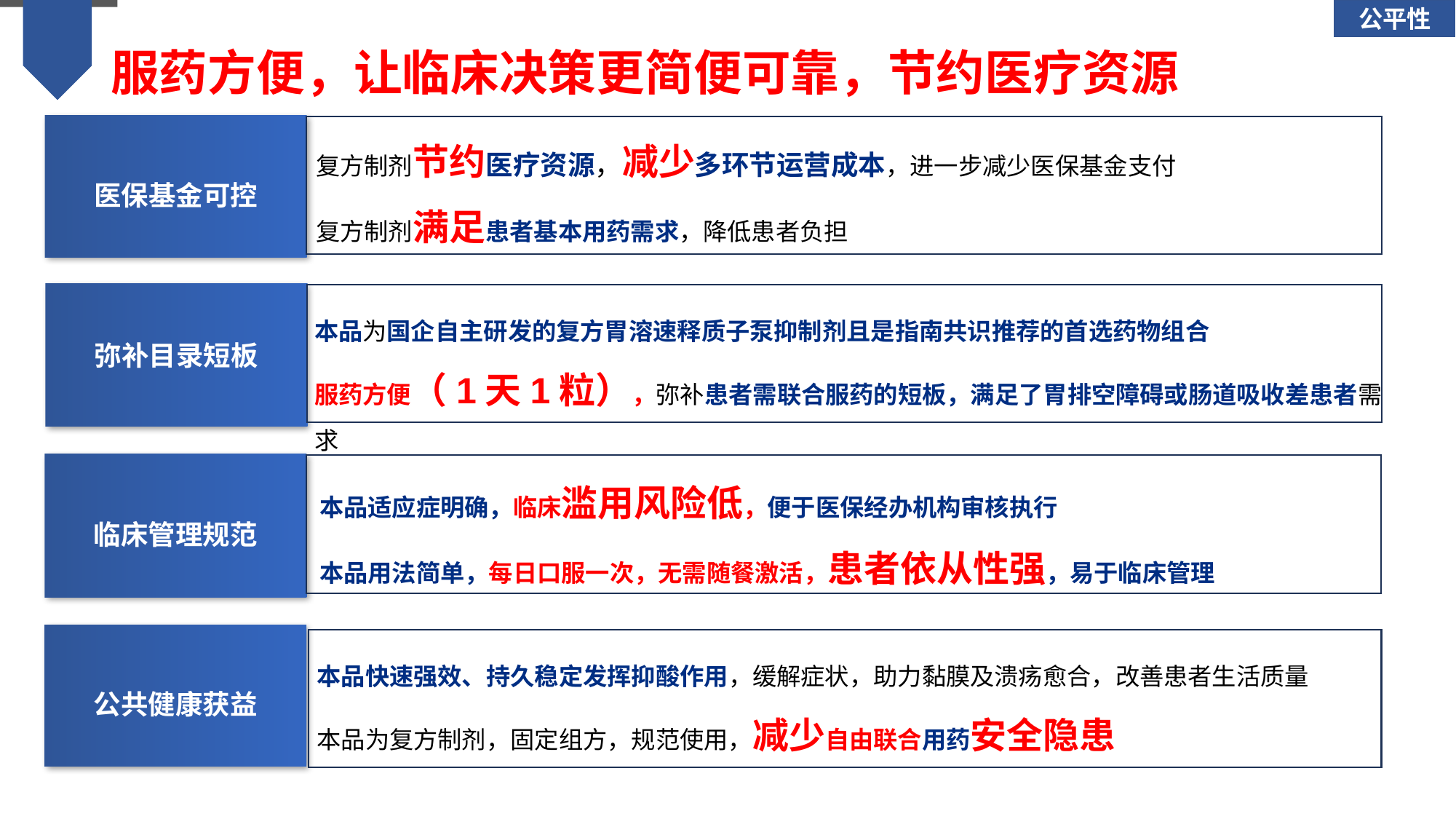

公平性

服药方便，让临床决策更简便可靠，节约医疗资源
复方制剂节约医疗资源，减少多环节运营成本，进一步减少医保基金支付
复方制剂满足患者基本用药需求，降低患者负担
医保基金可控

弥补目录短板

本品为国企自主研发的复方胃溶速释质子泵抑制剂且是指南共识推荐的首选药物组合
服药方便（1天1粒），弥补患者需联合服药的短板，满足了胃排空障碍或肠道吸收差患者需求
本品适应症明确，临床滥用风险低，便于医保经办机构审核执行
本品用法简单，每日口服一次，无需随餐激活，患者依从性强，易于临床管理

临床管理规范

公共健康获益

本品快速强效、持久稳定发挥抑酸作用，缓解症状，助力黏膜及溃疡愈合，改善患者生活质量
本品为复方制剂，固定组方，规范使用，减少自由联合用药安全隐患